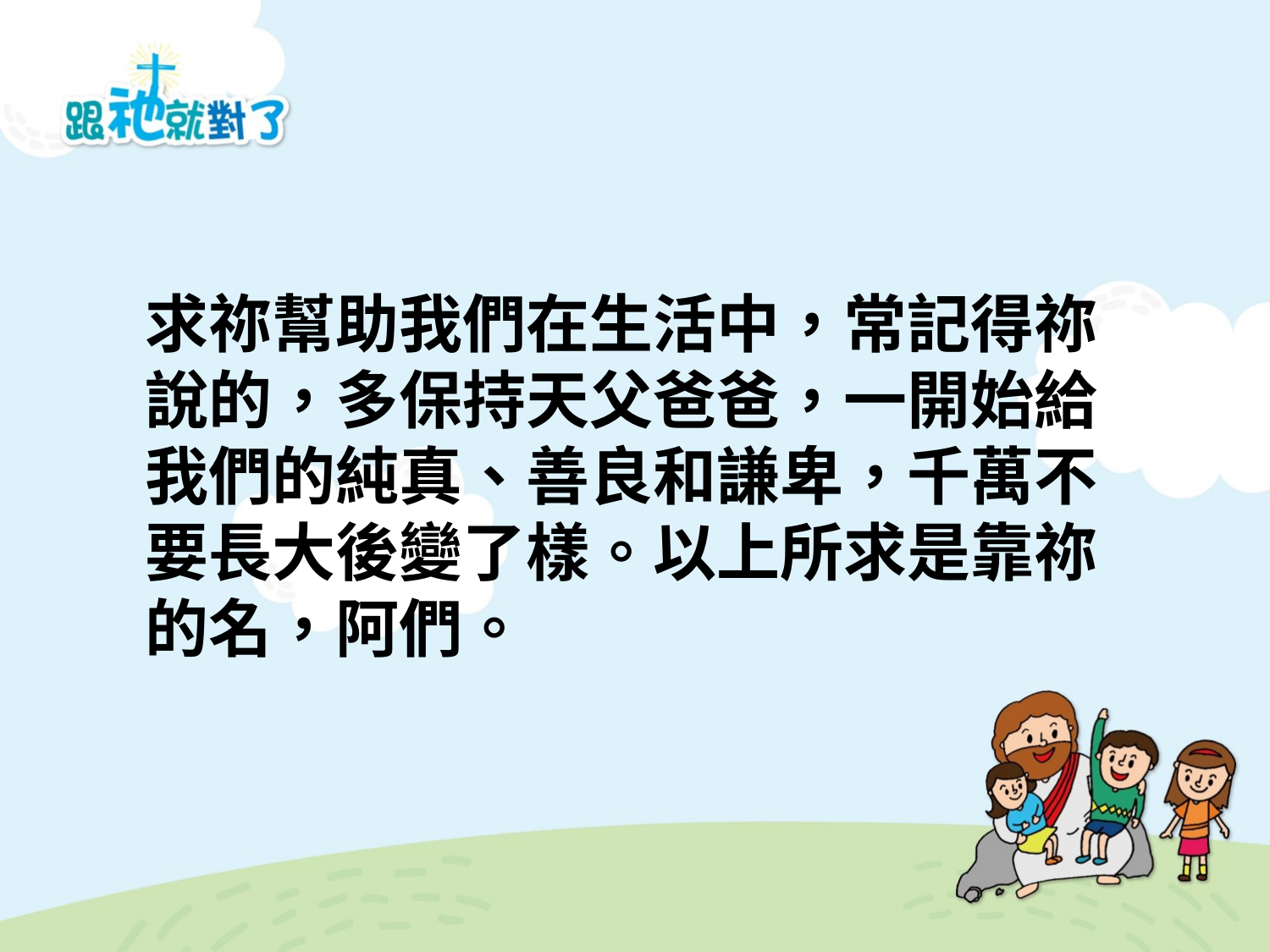

求祢幫助我們在生活中，常記得祢說的，多保持天父爸爸，一開始給我們的純真、善良和謙卑，千萬不要長大後變了樣。以上所求是靠祢的名，阿們。